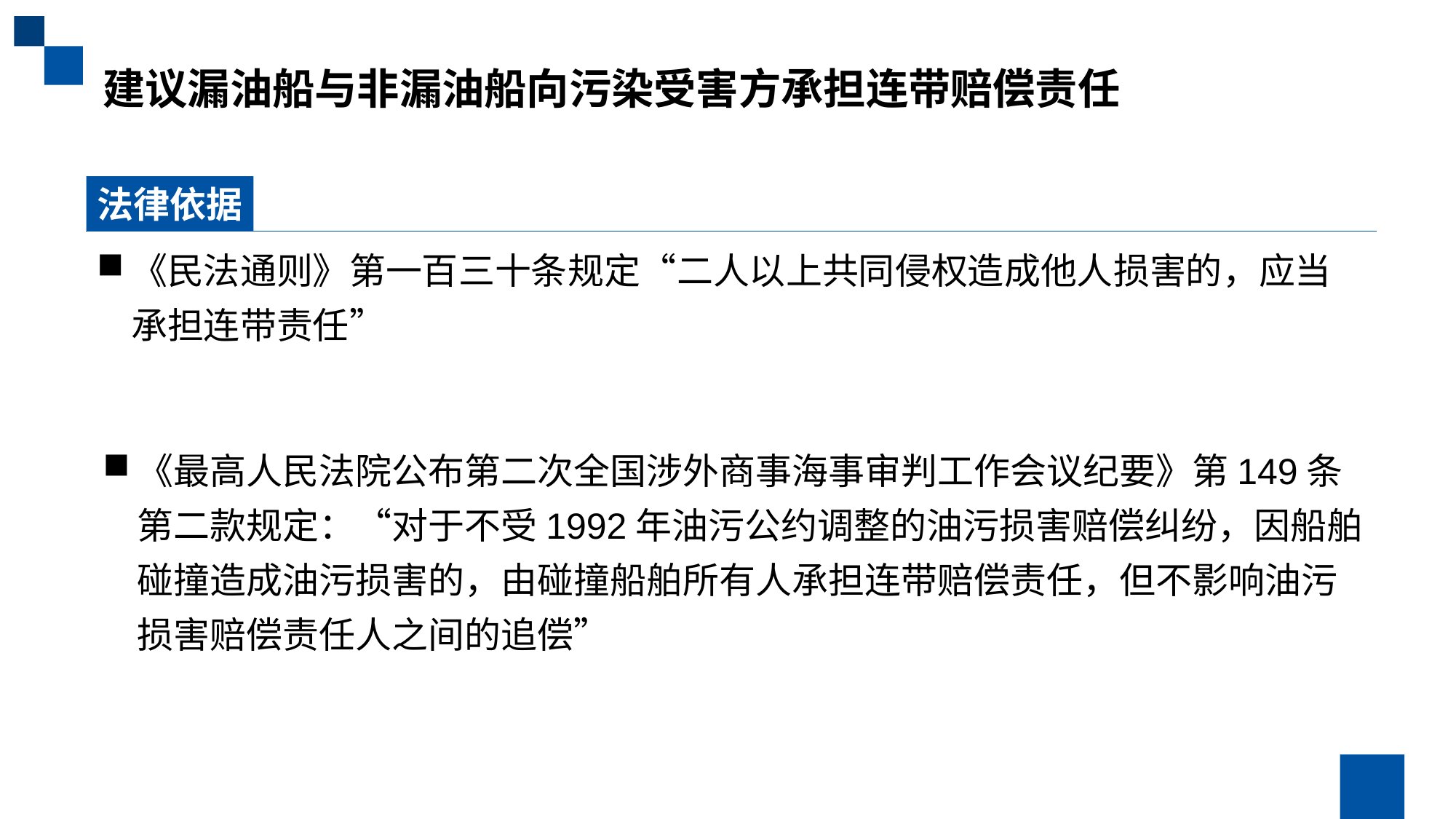

建议漏油船与非漏油船向污染受害方承担连带赔偿责任
法律依据
《民法通则》第一百三十条规定“二人以上共同侵权造成他人损害的，应当承担连带责任”
《最高人民法院公布第二次全国涉外商事海事审判工作会议纪要》第149条第二款规定：“对于不受1992年油污公约调整的油污损害赔偿纠纷，因船舶碰撞造成油污损害的，由碰撞船舶所有人承担连带赔偿责任，但不影响油污损害赔偿责任人之间的追偿”